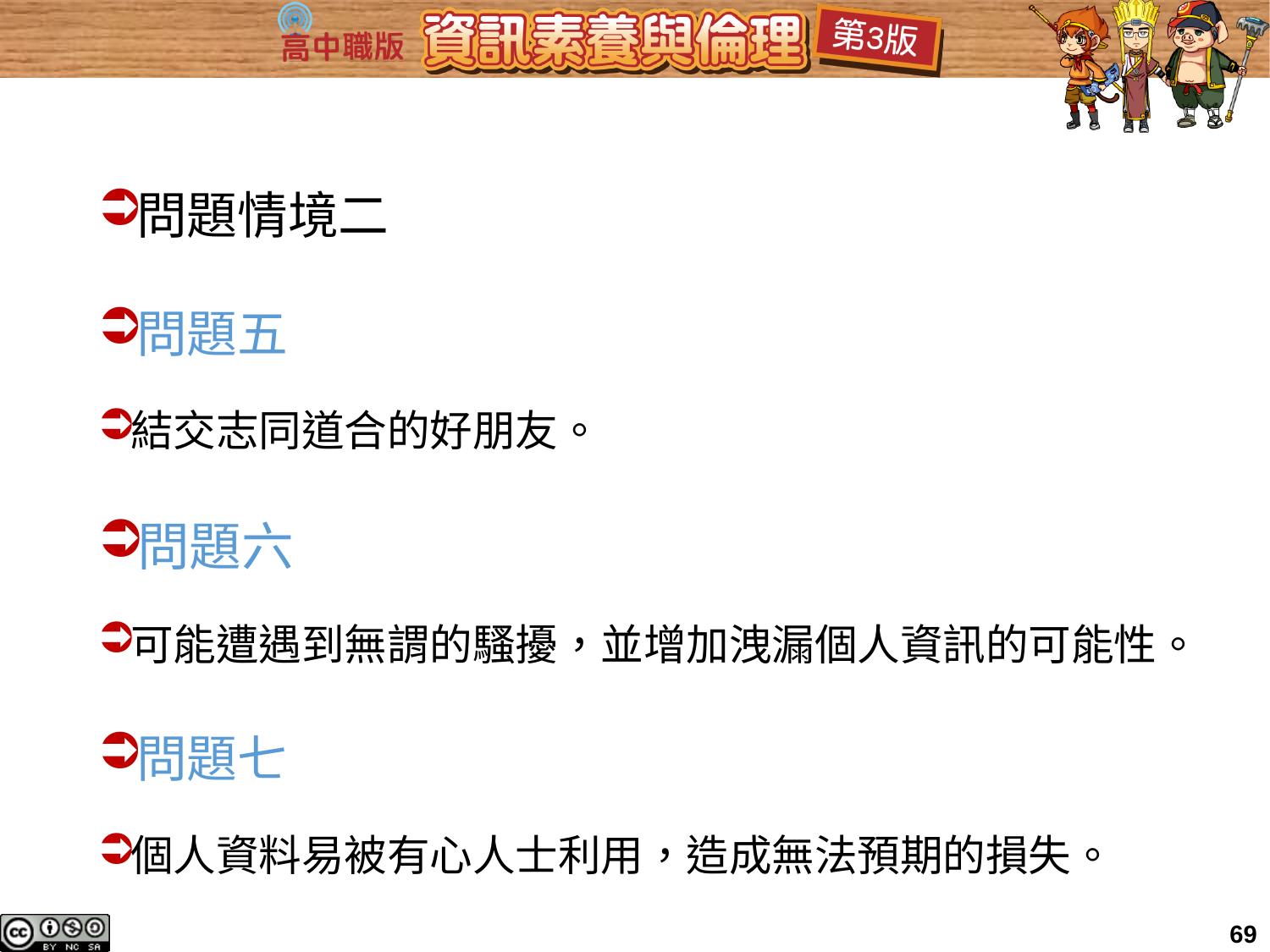

問題情境二
問題五
結交志同道合的好朋友。
問題六
可能遭遇到無謂的騷擾，並增加洩漏個人資訊的可能性。
問題七
個人資料易被有心人士利用，造成無法預期的損失。
69